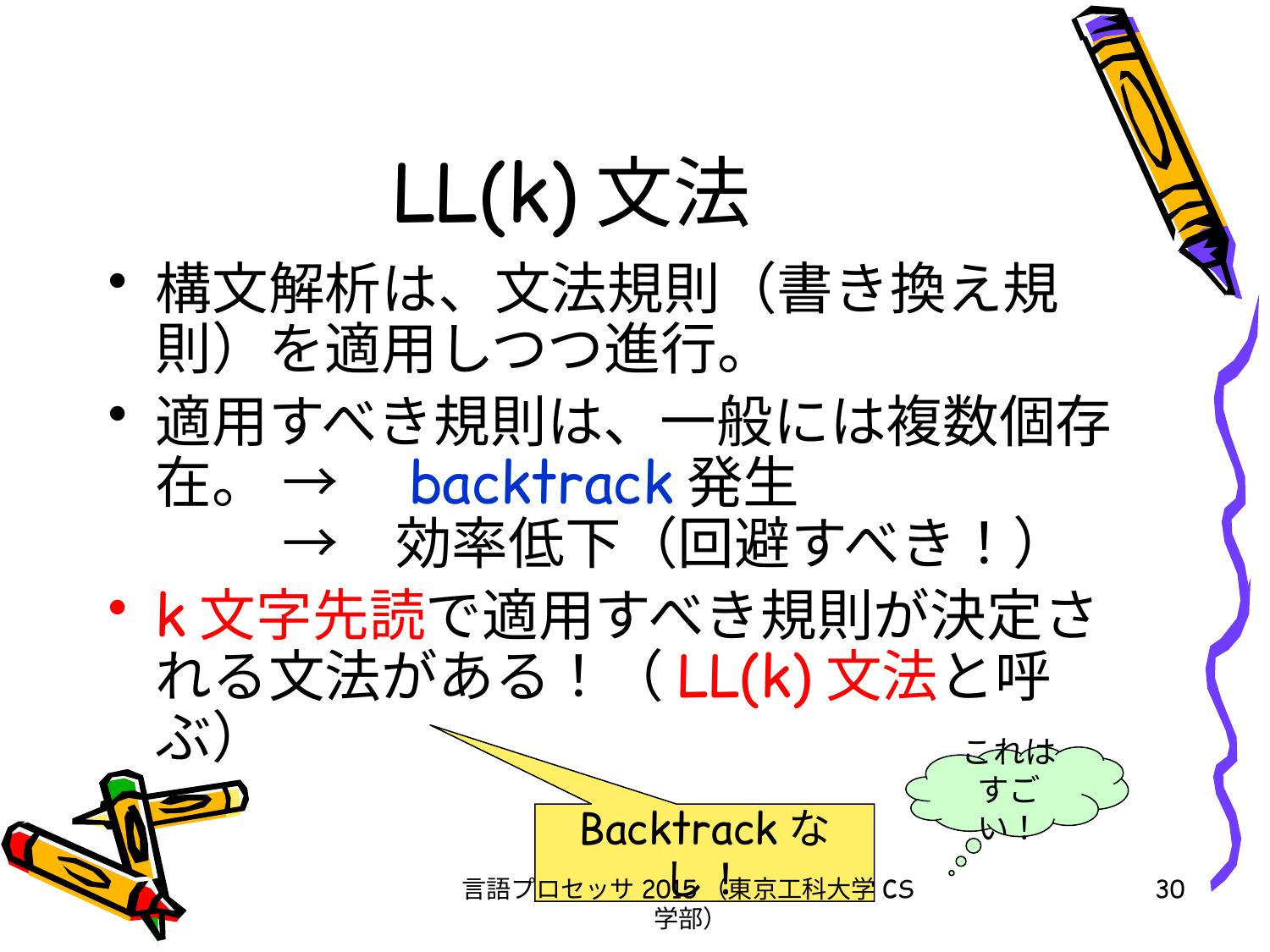

# LL(k)文法
構文解析は、文法規則（書き換え規則）を適用しつつ進行。
適用すべき規則は、一般には複数個存在。	→　backtrack発生
	→　効率低下（回避すべき！）
k文字先読で適用すべき規則が決定される文法がある！（LL(k)文法と呼ぶ）

これは
すごい！
Backtrackなし！
言語プロセッサ2015（東京工科大学CS学部）
30